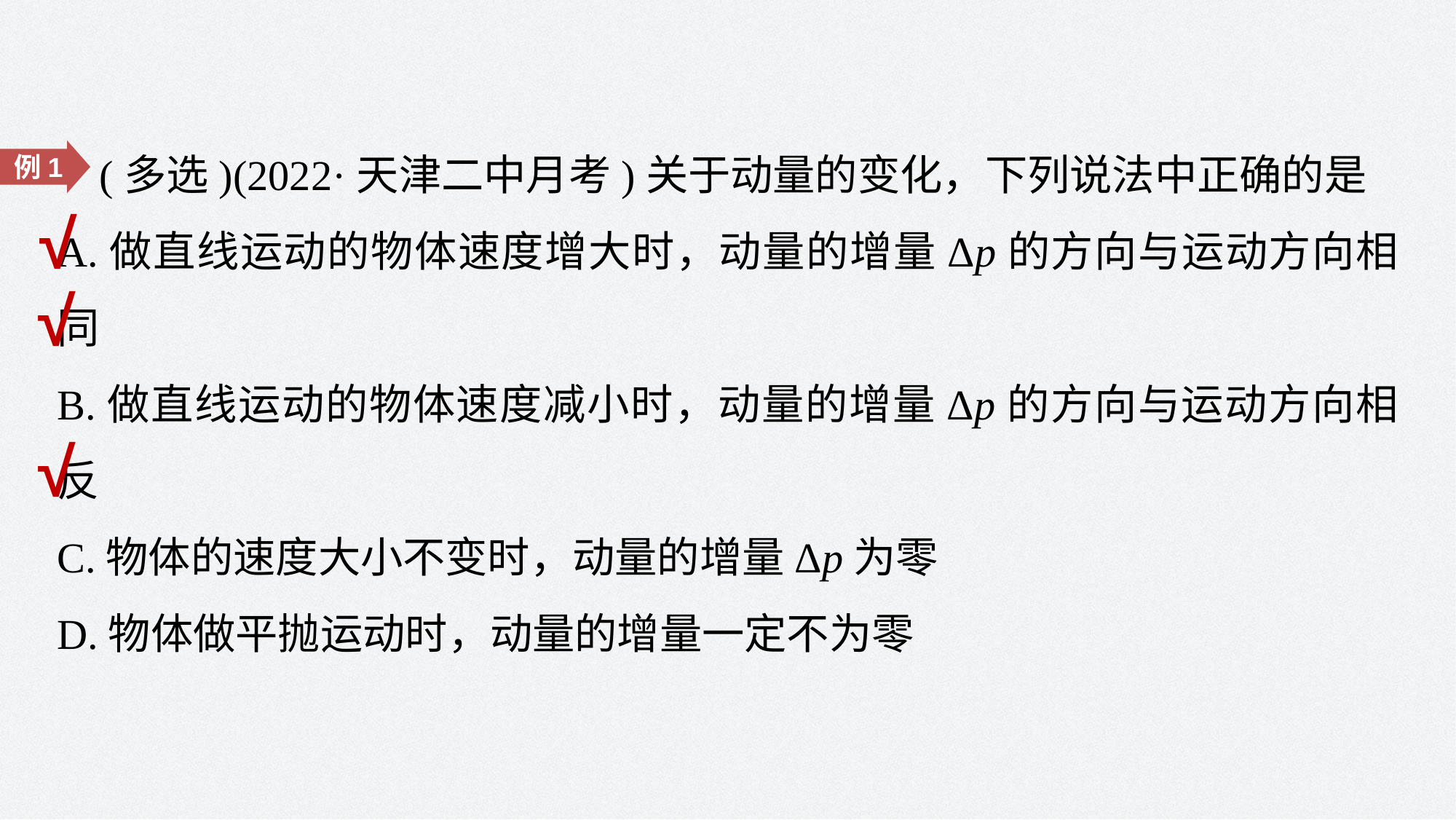

(多选)(2022·天津二中月考)关于动量的变化，下列说法中正确的是
A.做直线运动的物体速度增大时，动量的增量Δp的方向与运动方向相同
B.做直线运动的物体速度减小时，动量的增量Δp的方向与运动方向相反
C.物体的速度大小不变时，动量的增量Δp为零
D.物体做平抛运动时，动量的增量一定不为零

例1
√
√
√